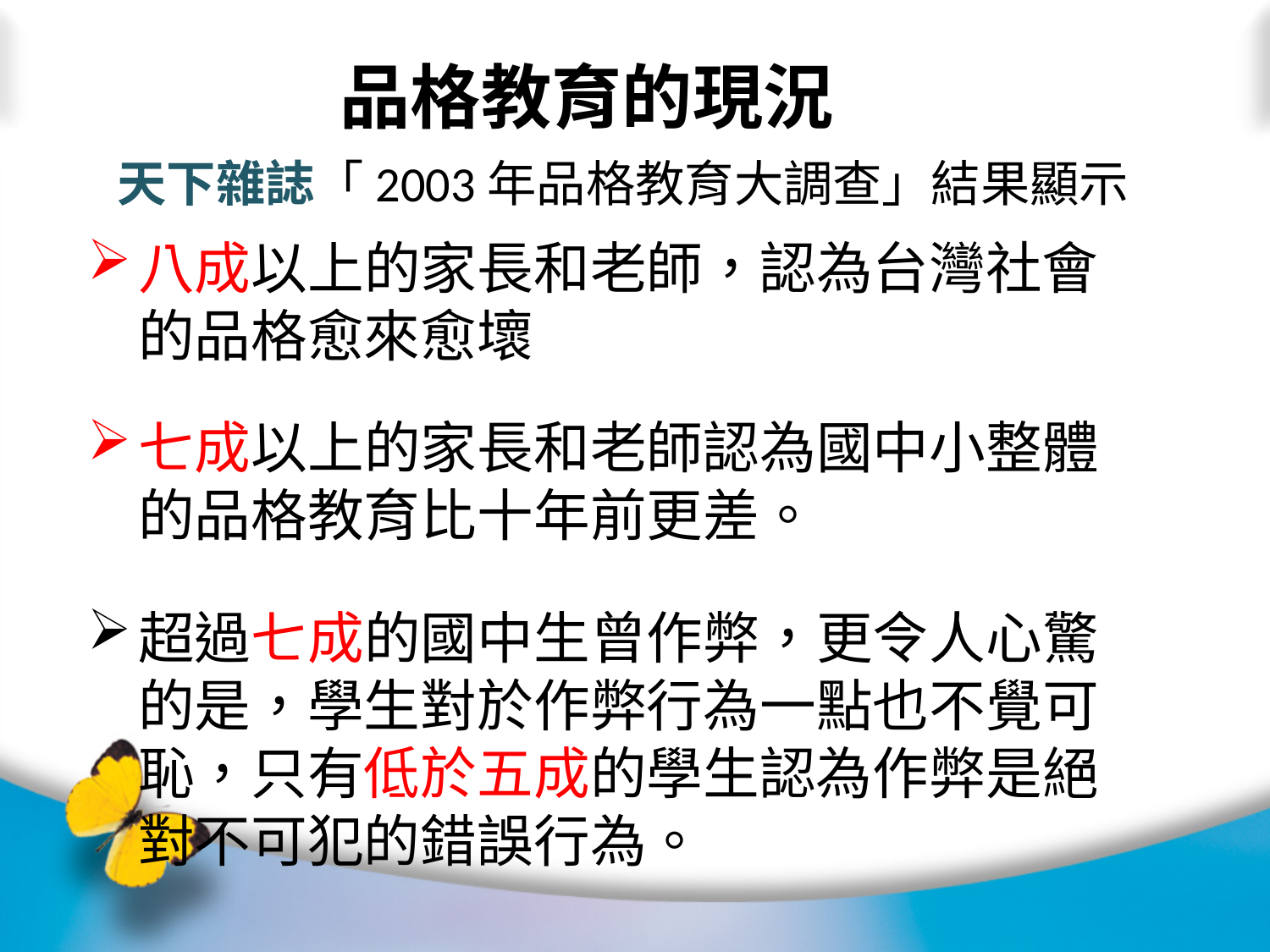

品格教育的現況
天下雜誌「2003年品格教育大調查」結果顯示
八成以上的家長和老師，認為台灣社會的品格愈來愈壞
七成以上的家長和老師認為國中小整體的品格教育比十年前更差。
超過七成的國中生曾作弊，更令人心驚的是，學生對於作弊行為一點也不覺可恥，只有低於五成的學生認為作弊是絕對不可犯的錯誤行為。